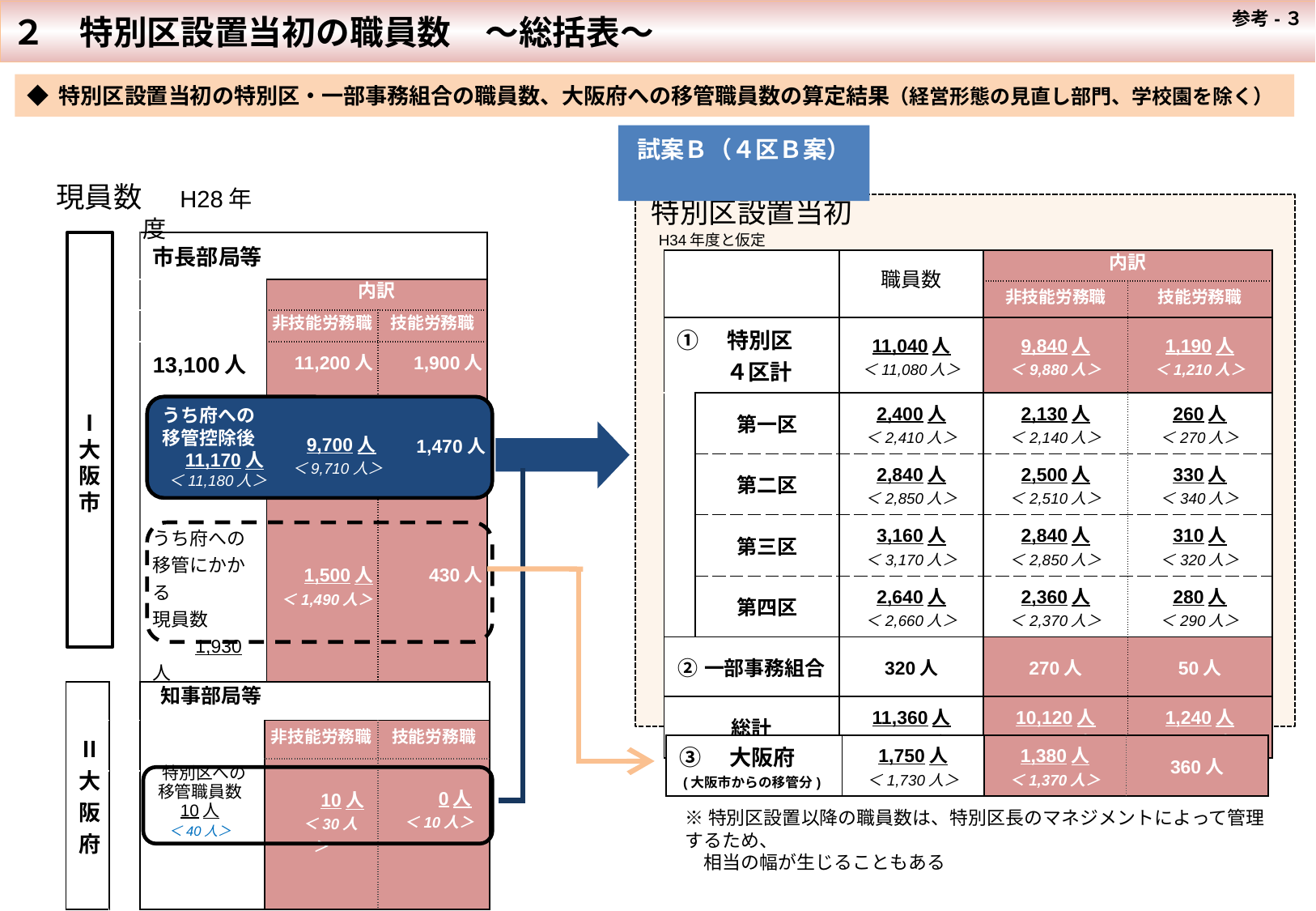

２　特別区設置当初の職員数　～総括表～
 参考-３
◆ 特別区設置当初の特別区・一部事務組合の職員数、大阪府への移管職員数の算定結果（経営形態の見直し部門、学校園を除く）
試案Ｂ（４区Ｂ案）
現員数　H28年度
　　Ⅰ
大阪市

　　1,470人

特別区設置当初

H34年度と仮定
| 市長部局等 |  |  |
| --- | --- | --- |
|  | 内訳 |  |
|  | 非技能労務職 | 技能労務職 |
| 13,100人 うち府への 移管にかかる 現員数 　　1,930人 　 ＜1,920人＞ | 11,200人 1,500人 ＜1,490人＞ | 1,900人 430人 |
|  |  | 職員数 | 内訳 |  |
| --- | --- | --- | --- | --- |
|  |  |  | 非技能労務職 | 技能労務職 |
| ①　特別区 　　 ４区計 |  | 11,040人 ＜11,080人＞ | 9,840人 ＜9,880人＞ | 1,190人 ＜1,210人＞ |
|  | 第一区 | 2,400人 ＜2,410人＞ | 2,130人 ＜2,140人＞ | 260人 ＜270人＞ |
|  | 第二区 | 2,840人 ＜2,850人＞ | 2,500人 ＜2,510人＞ | 330人 ＜340人＞ |
|  | 第三区 | 3,160人 ＜3,170人＞ | 2,840人 ＜2,850人＞ | 310人 ＜320人＞ |
|  | 第四区 | 2,640人 ＜2,660人＞ | 2,360人 ＜2,370人＞ | 280人 ＜290人＞ |
| ②一部事務組合 |  | 320人 | 270人 | 50人 |
| 総計 |  | 11,360人 ＜11,400人＞ | 10,120人 ＜10,150人＞ | 1,240人 ＜1,250人＞ |
うち府への
移管控除後
　11,170人
 ＜11,180人＞
　　9,700人
 　＜9,710人＞
| Ⅱ大阪府 |  | 知事部局等 |  |  |
| --- | --- | --- | --- | --- |
|  |  | 特別区への 移管職員数 10人 ＜40人＞ | 非技能労務職 | 技能労務職 |
|  |  |  | 10人 ＜30人＞ | 0人 ＜10人＞ |
|  |  |  |  |  |
| ③　大阪府 (大阪市からの移管分) | 1,750人 ＜1,730人＞ | 1,380人 ＜1,370人＞ | 360人 |
| --- | --- | --- | --- |
※特別区設置以降の職員数は、特別区長のマネジメントによって管理するため、
　相当の幅が生じることもある